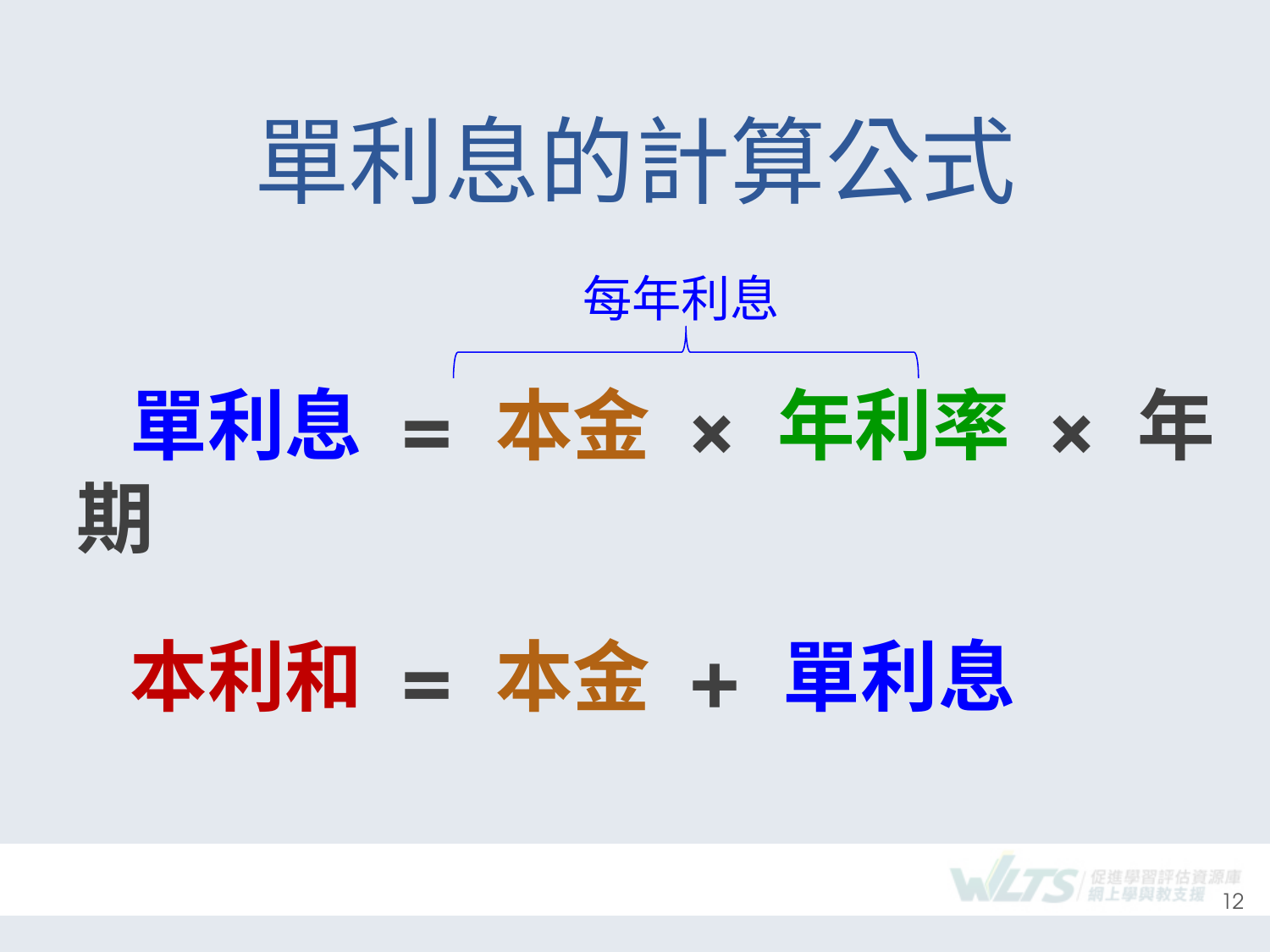

# 單利息的計算公式

每年利息
  單利息 = 本金 × 年利率 × 年期

  本利和 = 本金 + 單利息
12